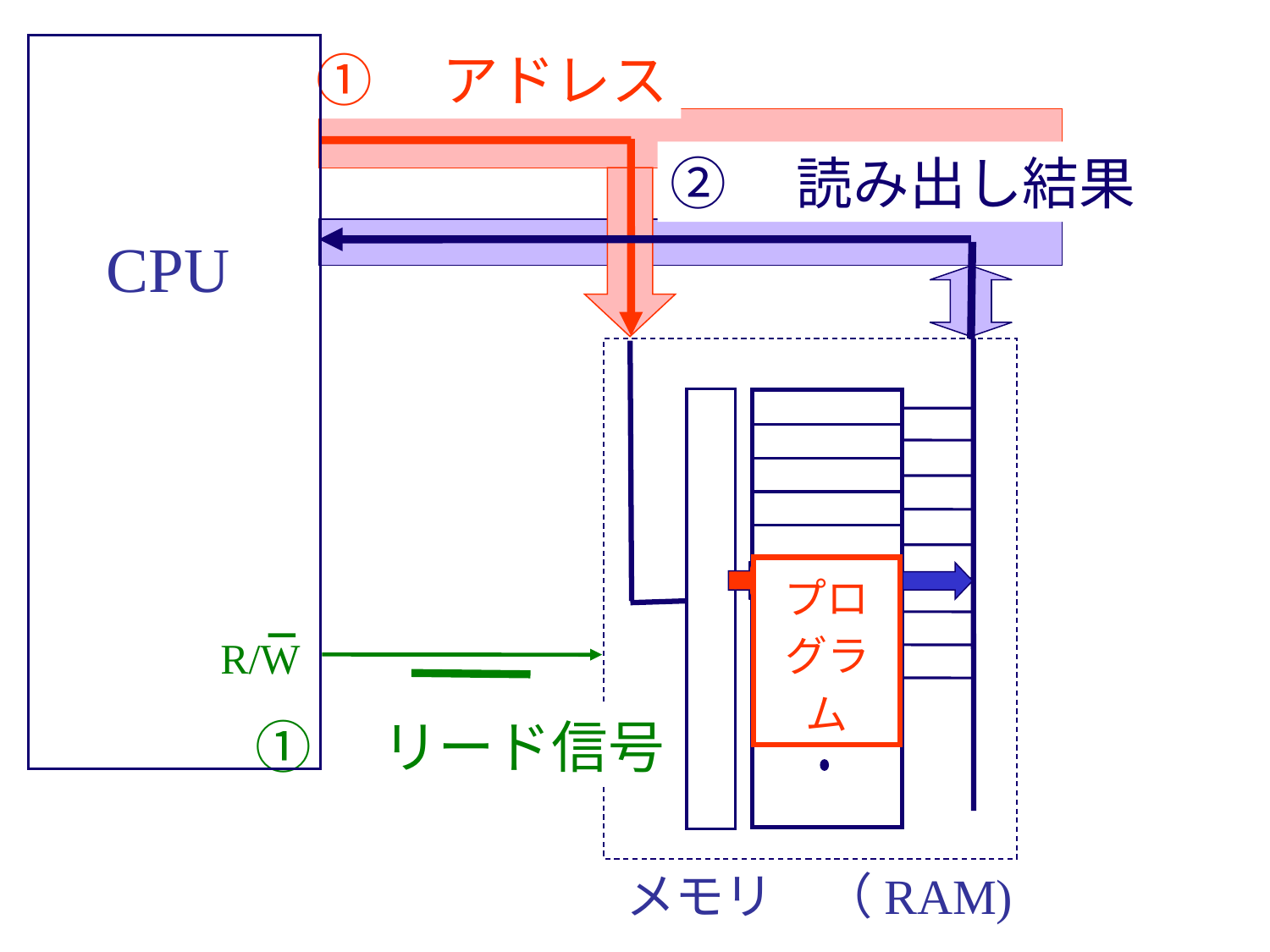

①　アドレス

②　読み出し結果

CPU

プロ
グラム

R/W

①　リード信号

メモリ　（RAM)